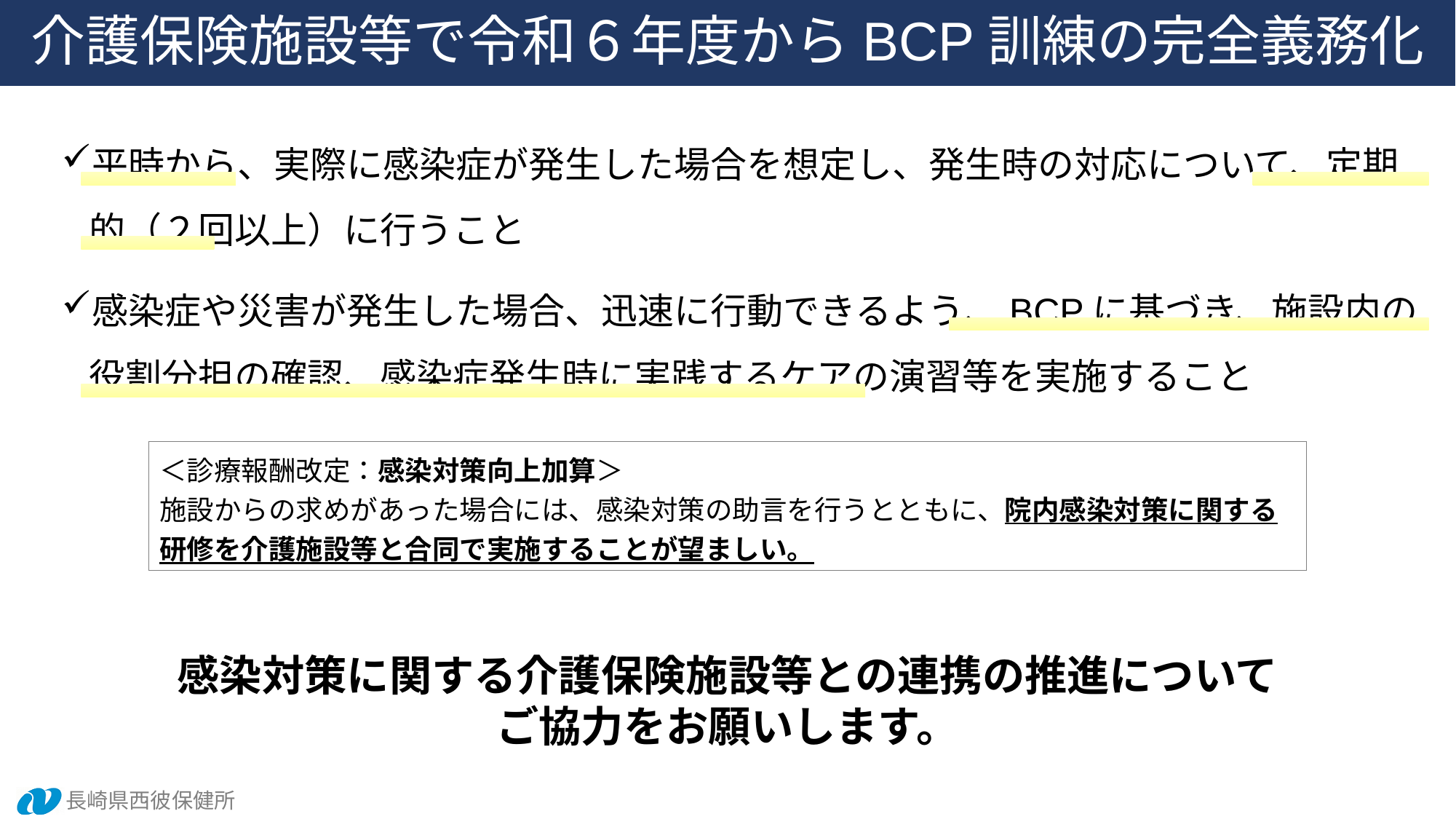

介護保険施設等で令和６年度からBCP訓練の完全義務化
平時から、実際に感染症が発生した場合を想定し、発生時の対応について、定期的（２回以上）に行うこと
感染症や災害が発生した場合、迅速に行動できるよう、BCPに基づき、施設内の役割分担の確認、感染症発生時に実践するケアの演習等を実施すること

＜診療報酬改定：感染対策向上加算＞
施設からの求めがあった場合には、感染対策の助言を行うとともに、院内感染対策に関する研修を介護施設等と合同で実施することが望ましい。
感染対策に関する介護保険施設等との連携の推進について
ご協力をお願いします。